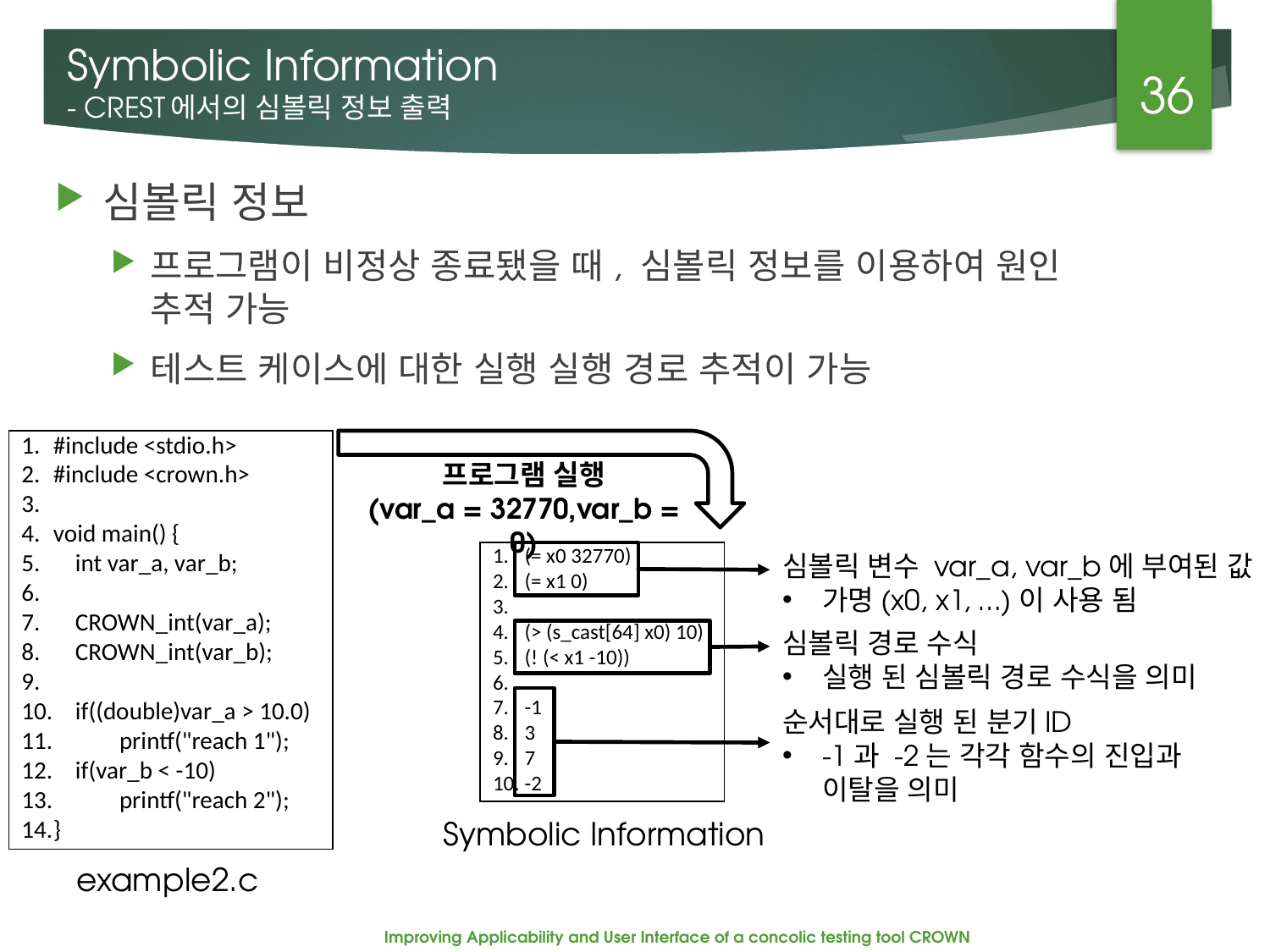

36
# Symbolic Information - CREST에서의 심볼릭 정보 출력
심볼릭 정보
프로그램이 비정상 종료됐을 때, 심볼릭 정보를 이용하여 원인
추적 가능
테스트 케이스에 대한 실행 실행 경로 추적이 가능

#include <stdio.h>
#include <crown.h>

void main() {
    int var_a, var_b;

    CROWN_int(var_a);
    CROWN_int(var_b);

    if((double)var_a > 10.0)
            printf("reach 1");
    if(var_b < -10)
            printf("reach 2");
}
프로그램 실행
(var_a = 32770,var_b = 0)
(= x0 32770)
(= x1 0)

(> (s_cast[64] x0) 10)
(! (< x1 -10))

-1
3
7
-2

심볼릭 변수 var_a, var_b에 부여된 값
가명(x0, x1, …)이 사용 됨
심볼릭 경로 수식
실행 된 심볼릭 경로 수식을 의미

순서대로 실행 된 분기ID
-1과 -2는 각각 함수의 진입과 이탈을 의미
Symbolic Information
example2.c
Improving Applicability and User Interface of a concolic testing tool CROWN